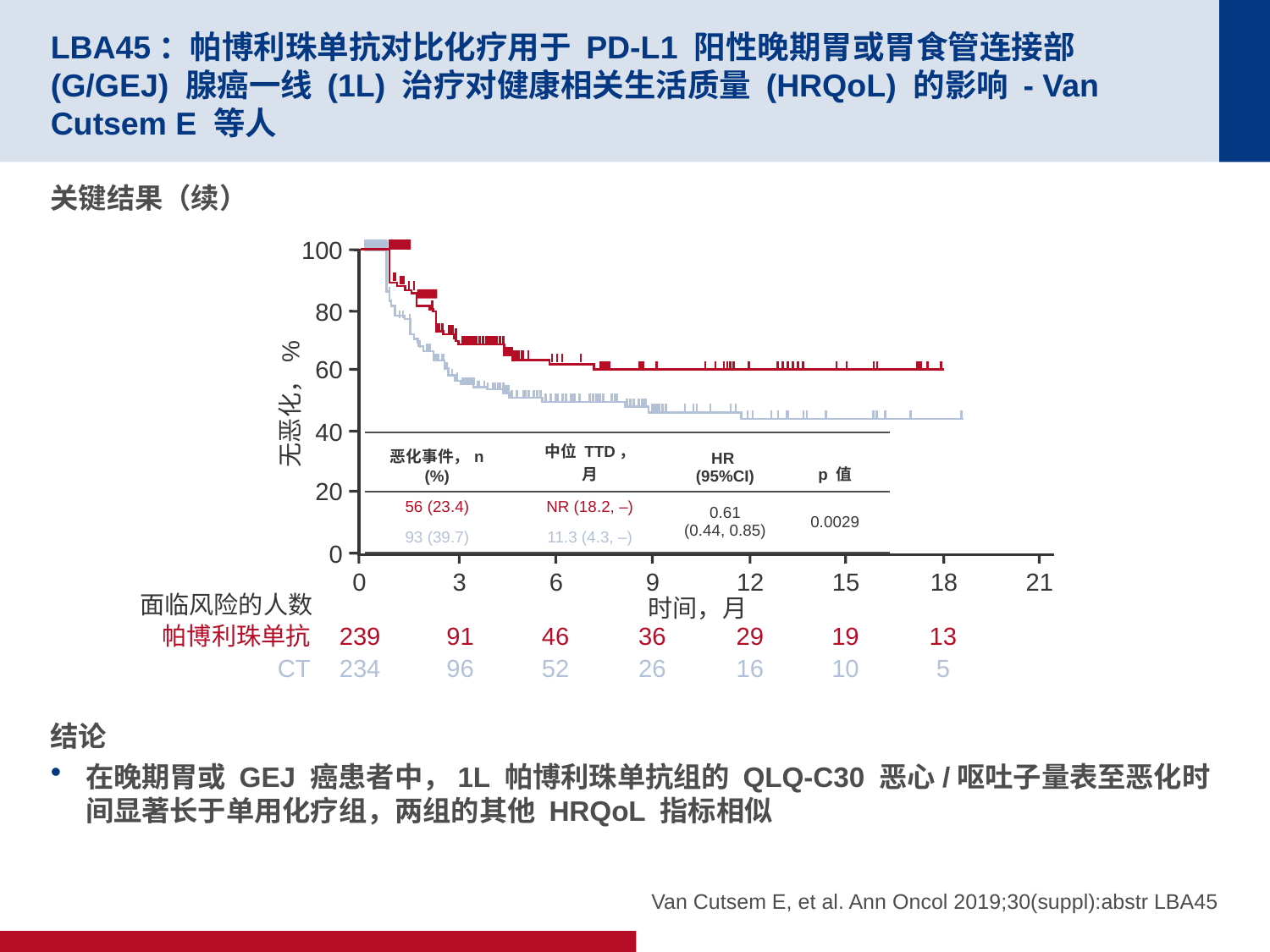

# LBA45：帕博利珠单抗对比化疗用于 PD-L1 阳性晚期胃或胃食管连接部 (G/GEJ) 腺癌一线 (1L) 治疗对健康相关生活质量 (HRQoL) 的影响 - Van Cutsem E 等人
关键结果（续）
结论
在晚期胃或 GEJ 癌患者中，1L 帕博利珠单抗组的 QLQ-C30 恶心/呕吐子量表至恶化时间显著长于单用化疗组，两组的其他 HRQoL 指标相似
100

80

60

无恶化，%
40

20

0

3

6

9

12

15

18

21
0
时间，月

帕博利珠单抗
239
91
46
36
29
19
13

CT
234
96
52
26
16
10
5

| 恶化事件，n (%) | 中位 TTD， 月 | HR (95%CI) | p 值 |
| --- | --- | --- | --- |
| 56 (23.4) | NR (18.2, –) | 0.61 (0.44, 0.85) | 0.0029 |
| 93 (39.7) | 11.3 (4.3, –) |  |  |
面临风险的人数
Van Cutsem E, et al. Ann Oncol 2019;30(suppl):abstr LBA45